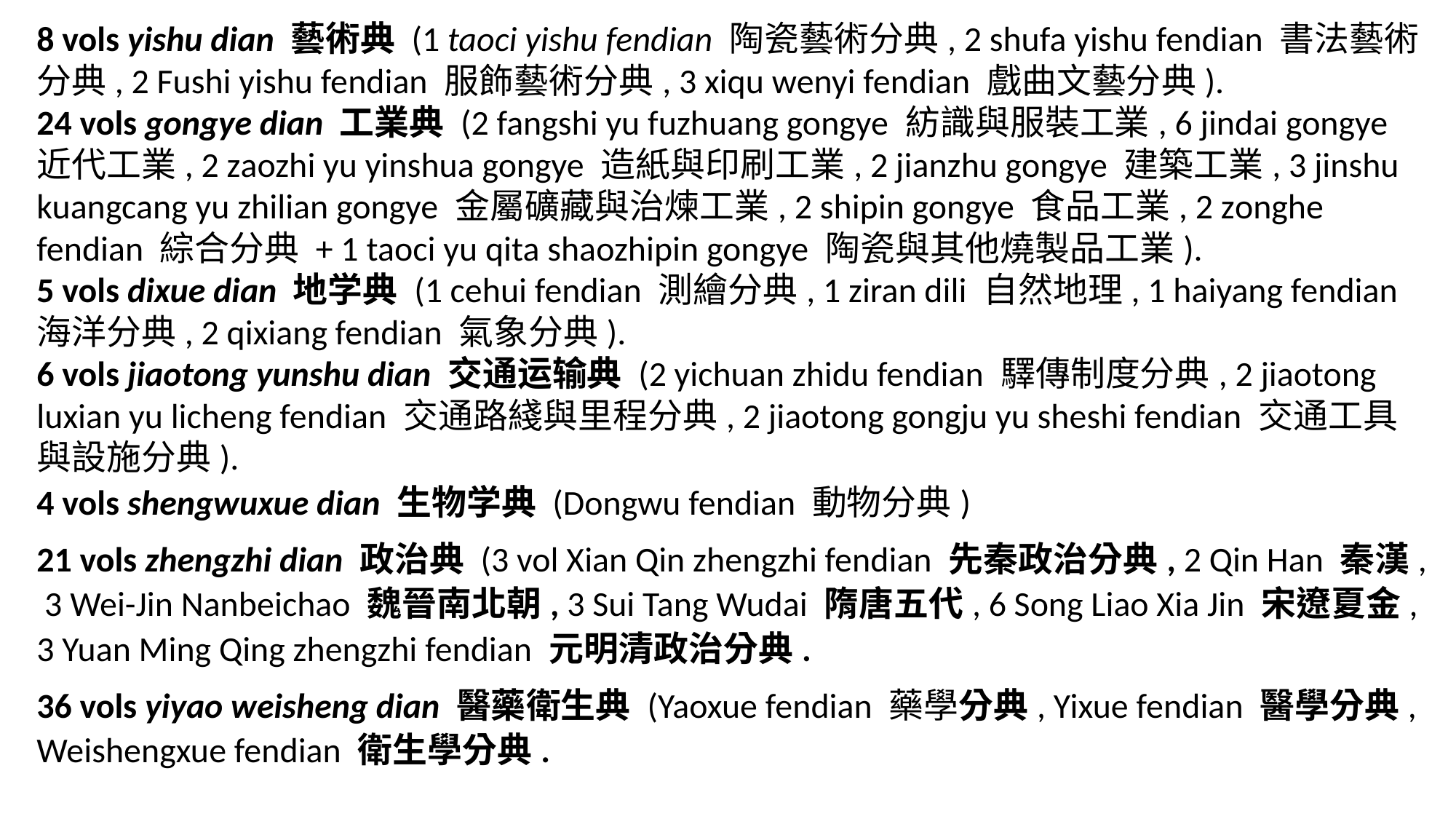

8 vols yishu dian 藝術典 (1 taoci yishu fendian 陶瓷藝術分典, 2 shufa yishu fendian 書法藝術分典, 2 Fushi yishu fendian 服飾藝術分典, 3 xiqu wenyi fendian 戲曲文藝分典).
24 vols gongye dian 工業典 (2 fangshi yu fuzhuang gongye 紡識與服裝工業, 6 jindai gongye 近代工業, 2 zaozhi yu yinshua gongye 造紙與印刷工業, 2 jianzhu gongye 建築工業, 3 jinshu kuangcang yu zhilian gongye 金屬礦藏與治煉工業, 2 shipin gongye 食品工業, 2 zonghe fendian 綜合分典 + 1 taoci yu qita shaozhipin gongye 陶瓷與其他燒製品工業).
5 vols dixue dian 地学典 (1 cehui fendian 測繪分典, 1 ziran dili 自然地理, 1 haiyang fendian 海洋分典, 2 qixiang fendian 氣象分典).
6 vols jiaotong yunshu dian 交通运输典 (2 yichuan zhidu fendian 驛傳制度分典, 2 jiaotong luxian yu licheng fendian 交通路綫與里程分典, 2 jiaotong gongju yu sheshi fendian 交通工具與設施分典).
4 vols shengwuxue dian 生物学典 (Dongwu fendian 動物分典)
21 vols zhengzhi dian 政治典 (3 vol Xian Qin zhengzhi fendian 先秦政治分典, 2 Qin Han 秦漢, 3 Wei-Jin Nanbeichao 魏晉南北朝, 3 Sui Tang Wudai 隋唐五代, 6 Song Liao Xia Jin 宋遼夏金, 3 Yuan Ming Qing zhengzhi fendian 元明清政治分典.
36 vols yiyao weisheng dian 醫藥衛生典 (Yaoxue fendian 藥學分典, Yixue fendian 醫學分典, Weishengxue fendian 衛生學分典.